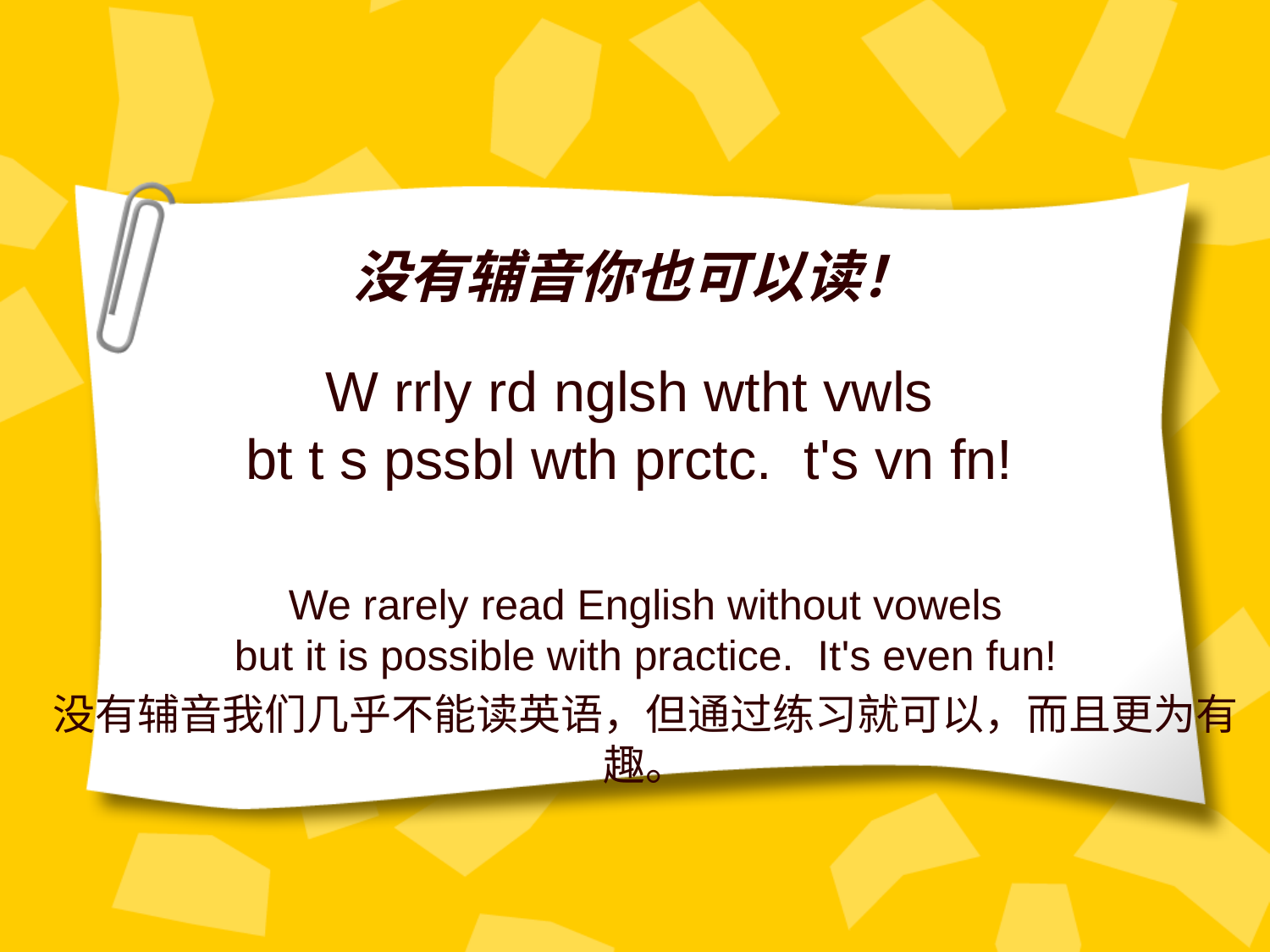

# 没有辅音你也可以读！
W rrly rd nglsh wtht vwls
bt t s pssbl wth prctc.  t's vn fn!
We rarely read English without vowels
but it is possible with practice.  It's even fun!
没有辅音我们几乎不能读英语，但通过练习就可以，而且更为有趣。